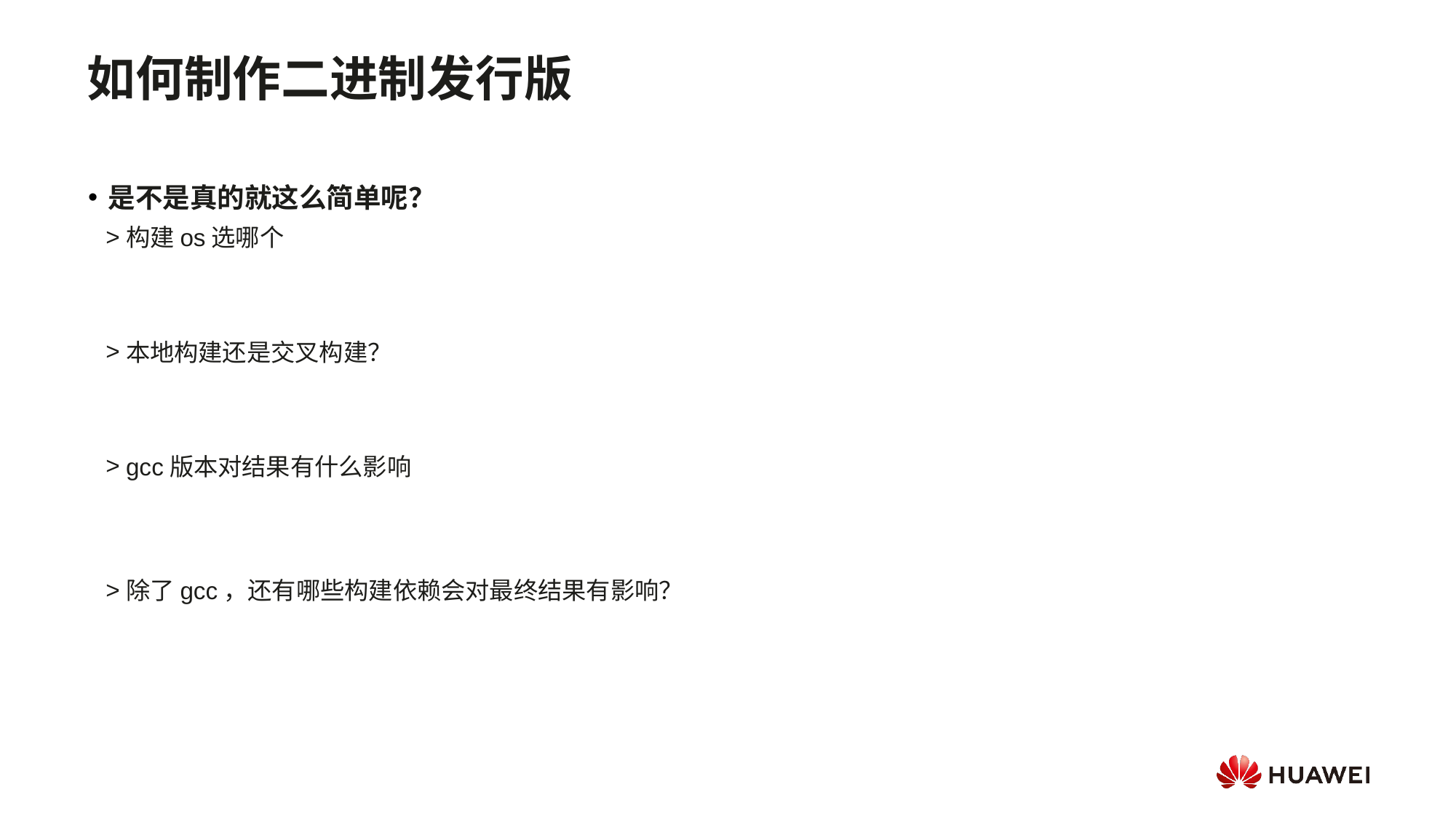

如何制作二进制发行版
是不是真的就这么简单呢？
构建os选哪个

本地构建还是交叉构建？

gcc版本对结果有什么影响

除了gcc，还有哪些构建依赖会对最终结果有影响？